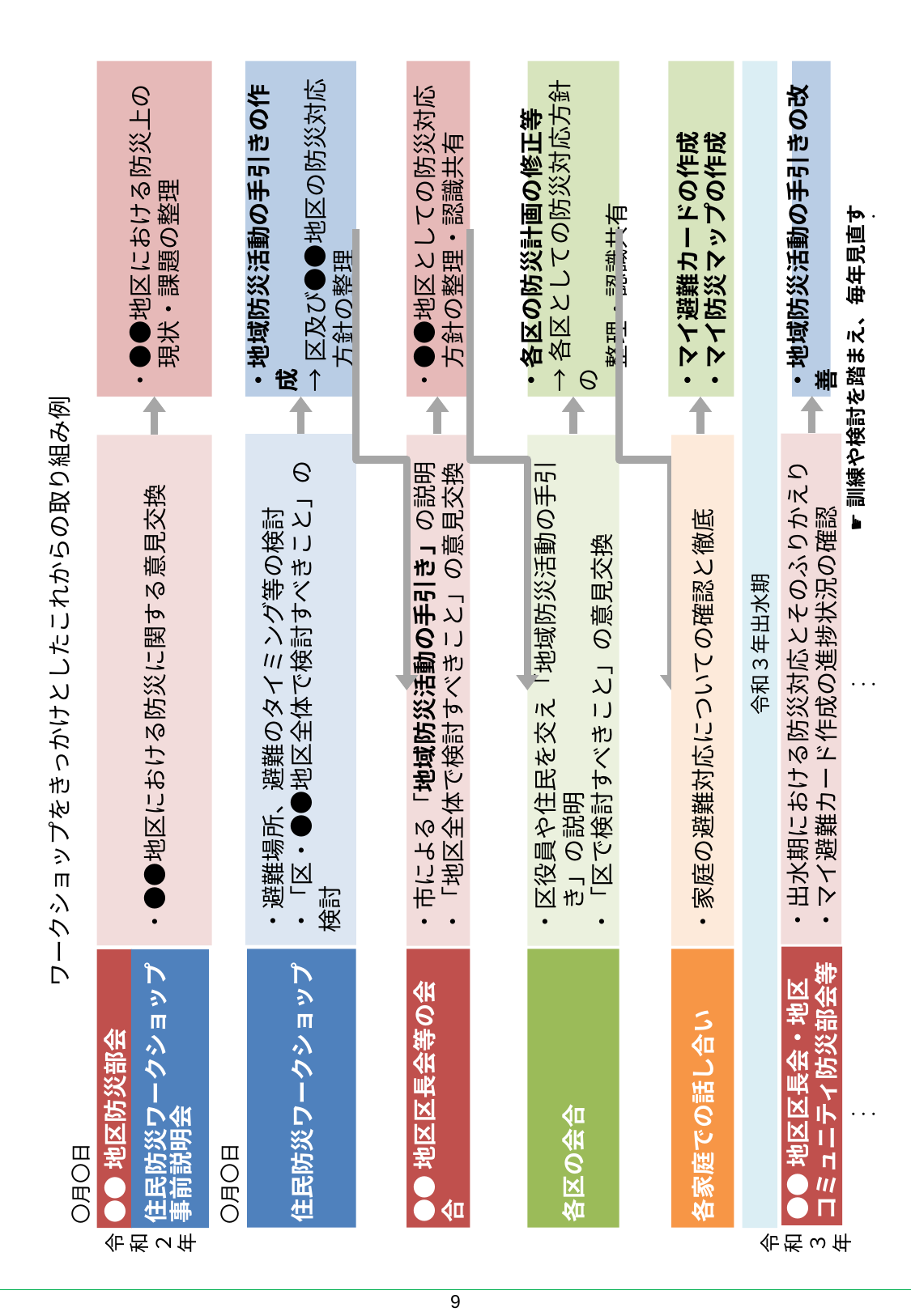

ワークショップをきっかけとしたこれからの取り組み例
〇月〇日
●●地区防災部会
・●●地区における防災に関する意見交換
・●●地区における防災上の
　現状・課題の整理
住民防災ワークショップ
事前説明会
〇月〇日
・避難場所、避難のタイミング等の検討
・「区・●●地区全体で検討すべきこと」の検討
・地域防災活動の手引きの作成
→区及び●●地区の防災対応
　方針の整理
住民防災ワークショップ

●●地区区長会等の会合
・市による「地域防災活動の手引き」の説明
・「地区全体で検討すべきこと」の意見交換
・●●地区としての防災対応
　方針の整理・認識共有
各区の会合
・区役員や住民を交え「地域防災活動の手引
　き」の説明
・「区で検討すべきこと」の意見交換
・各区の防災計画の修正等
→各区としての防災対応方針の
　整理・認識共有
・マイ避難カードの作成
・マイ防災マップの作成
各家庭での話し合い
・家庭の避難対応についての確認と徹底
令和３年出水期
・出水期における防災対応とそのふりかえり
・マイ避難カード作成の進捗状況の確認
●●地区区長会・地区
コミュニティ防災部会等
・地域防災活動の手引きの改善
・・・
・・・
・・・
☛訓練や検討を踏まえ、毎年見直す
令
和
２
年
令
和
３
年
9